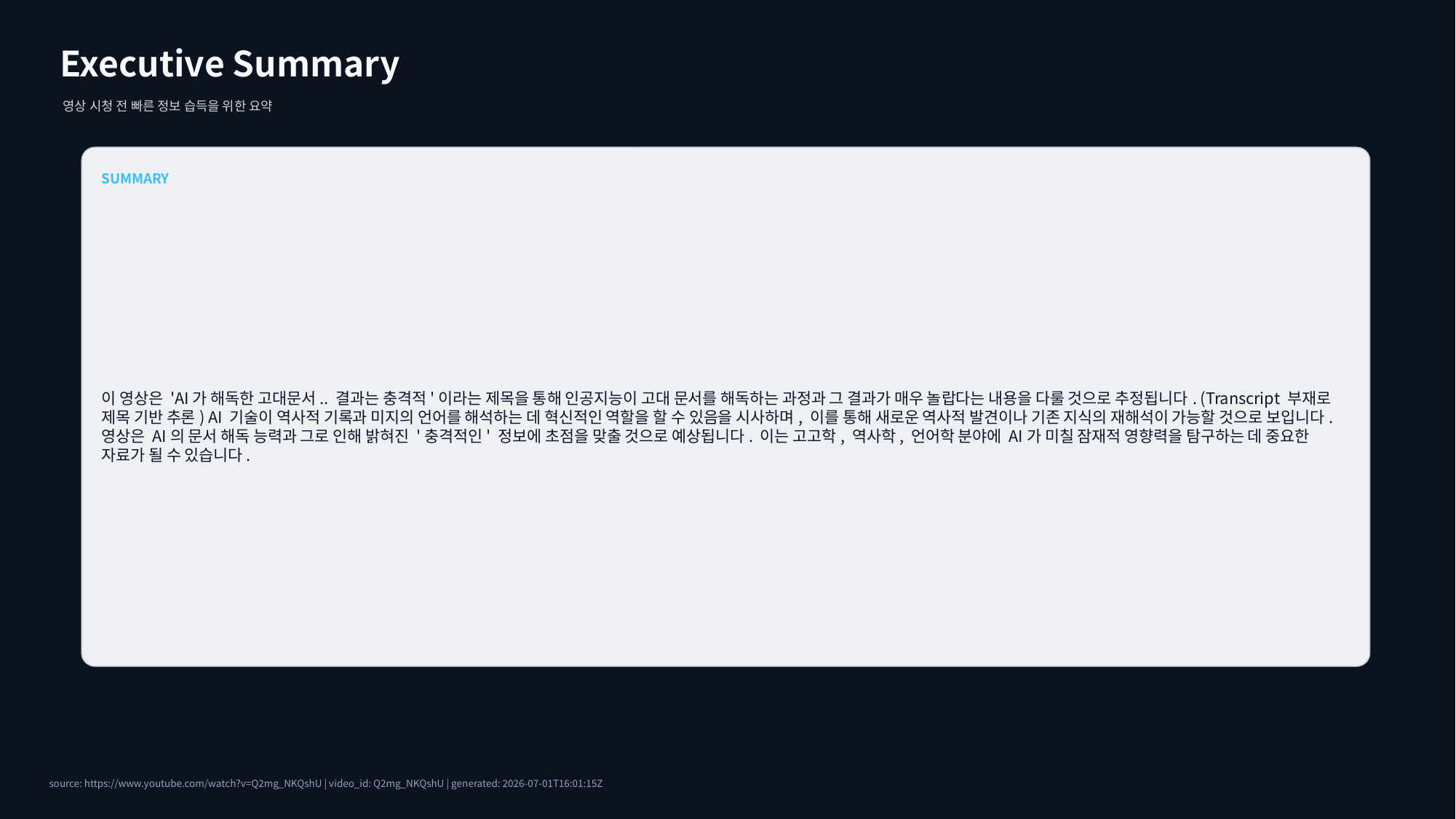

Executive Summary
영상 시청 전 빠른 정보 습득을 위한 요약

SUMMARY
이 영상은 'AI가 해독한 고대문서.. 결과는 충격적'이라는 제목을 통해 인공지능이 고대 문서를 해독하는 과정과 그 결과가 매우 놀랍다는 내용을 다룰 것으로 추정됩니다. (Transcript 부재로 제목 기반 추론) AI 기술이 역사적 기록과 미지의 언어를 해석하는 데 혁신적인 역할을 할 수 있음을 시사하며, 이를 통해 새로운 역사적 발견이나 기존 지식의 재해석이 가능할 것으로 보입니다. 영상은 AI의 문서 해독 능력과 그로 인해 밝혀진 '충격적인' 정보에 초점을 맞출 것으로 예상됩니다. 이는 고고학, 역사학, 언어학 분야에 AI가 미칠 잠재적 영향력을 탐구하는 데 중요한 자료가 될 수 있습니다.
source: https://www.youtube.com/watch?v=Q2mg_NKQshU | video_id: Q2mg_NKQshU | generated: 2026-07-01T16:01:15Z